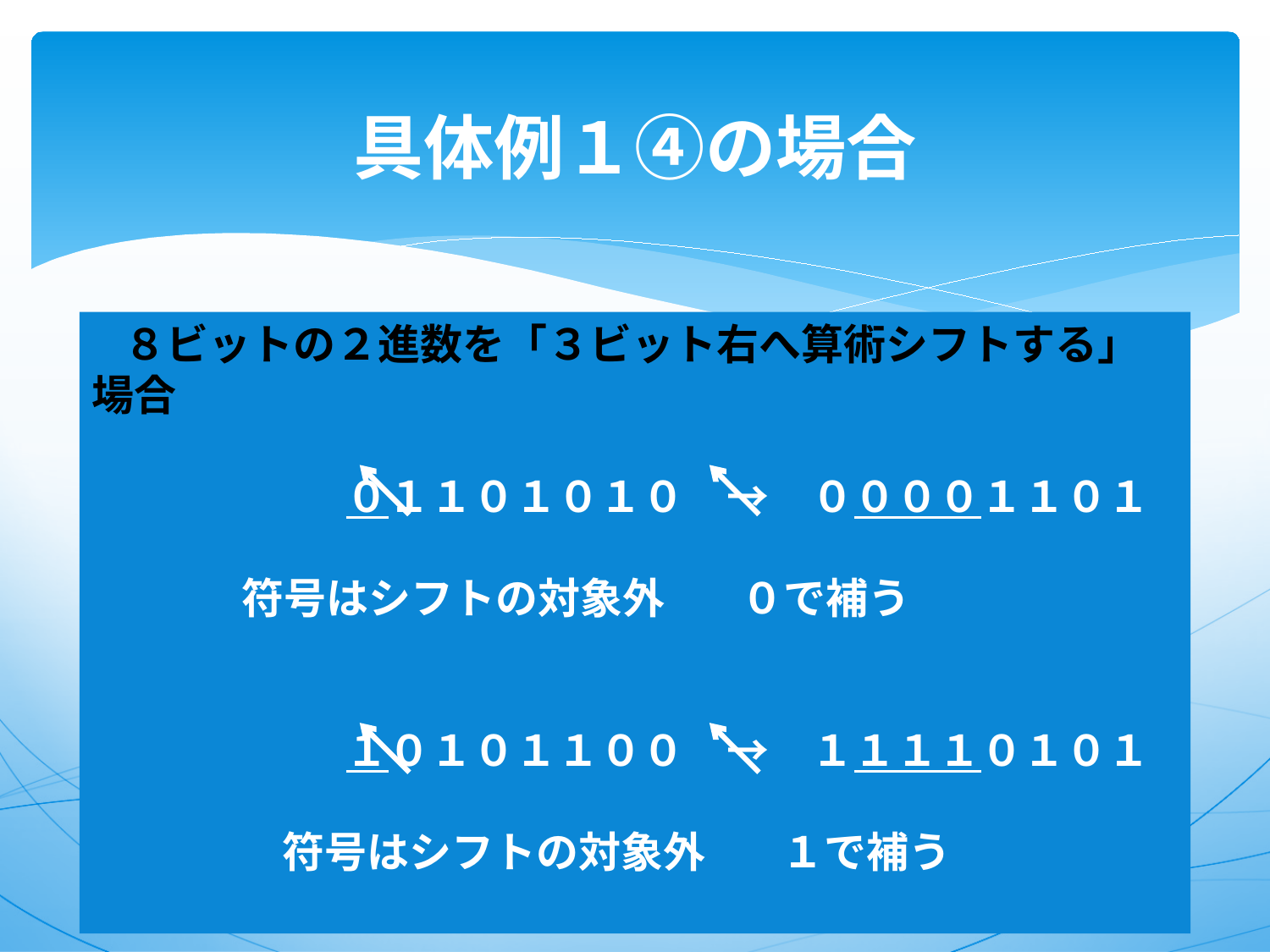

# 具体例１④の場合
　８ビットの２進数を「３ビット右へ算術シフトする」場合

０１１０１０１０　→　００００１１０１

        符号はシフトの対象外        ０で補う

１０１０１１００　→　１１１１０１０１

　　　符号はシフトの対象外        １で補う